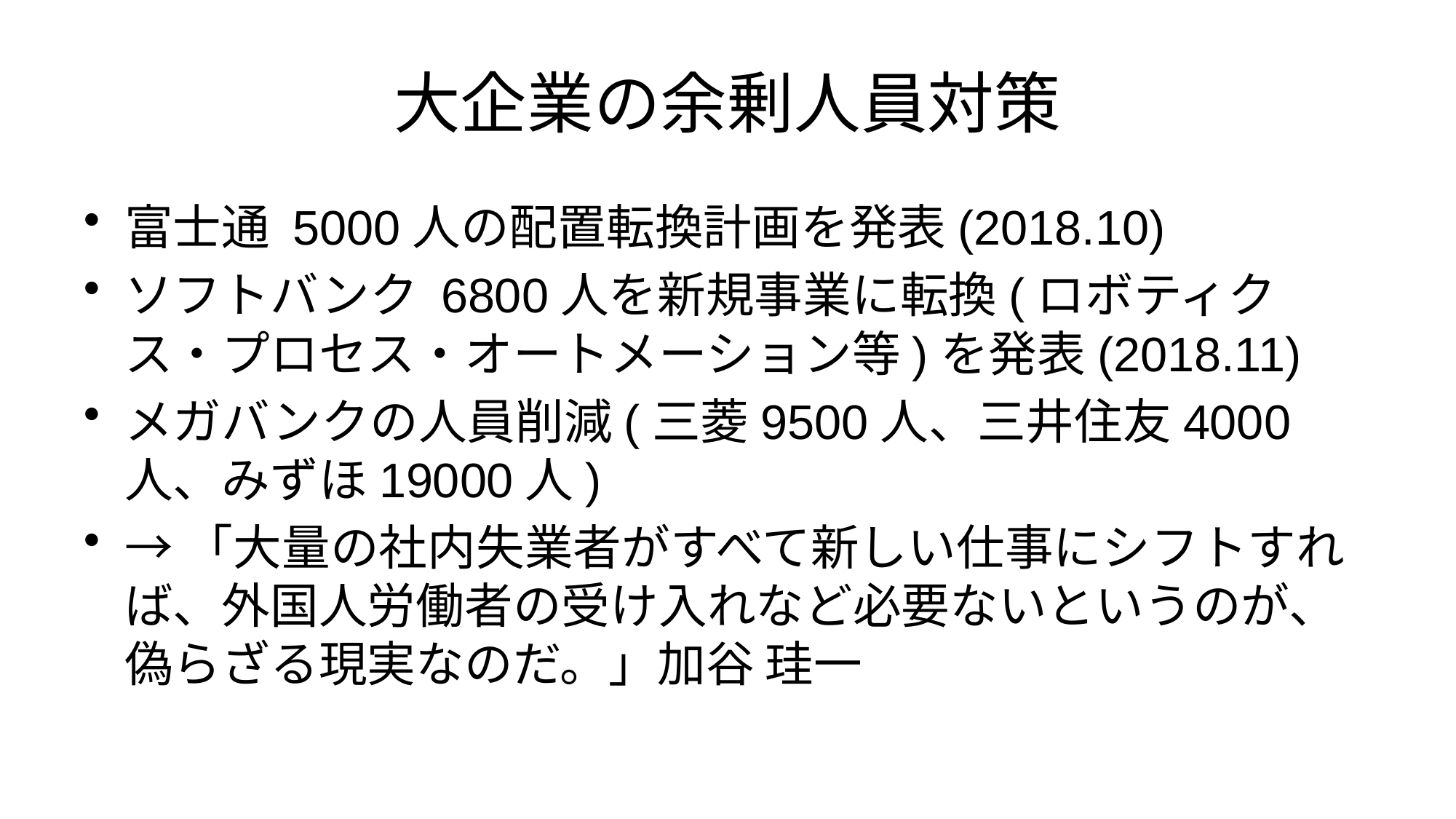

# 大企業の余剰人員対策
富士通 5000人の配置転換計画を発表(2018.10)
ソフトバンク 6800人を新規事業に転換(ロボティクス・プロセス・オートメーション等)を発表(2018.11)
メガバンクの人員削減(三菱9500人、三井住友4000人、みずほ19000人)
→「大量の社内失業者がすべて新しい仕事にシフトすれば、外国人労働者の受け入れなど必要ないというのが、偽らざる現実なのだ。」加谷 珪一